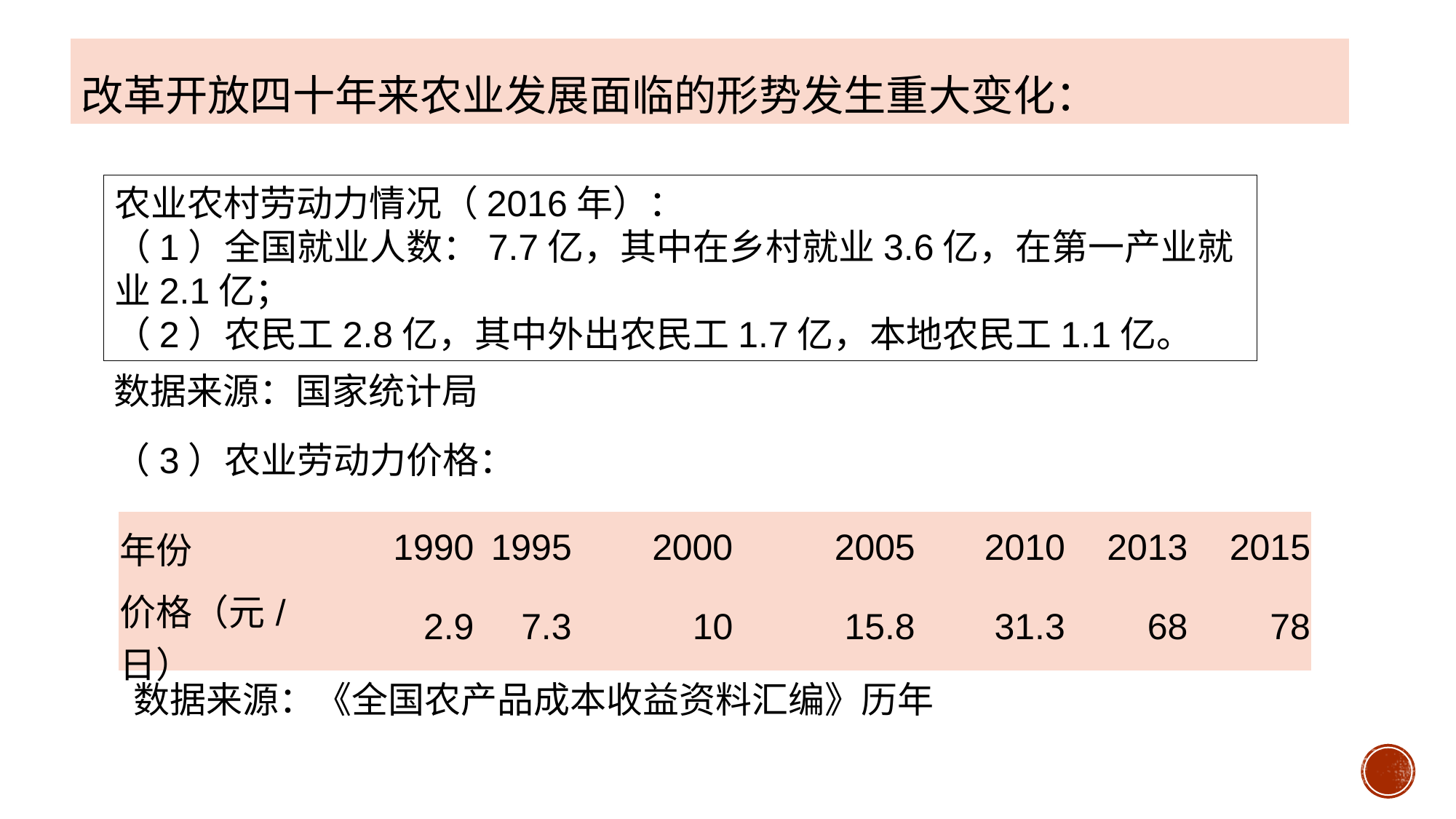

改革开放四十年来农业发展面临的形势发生重大变化：
农业农村劳动力情况（2016年）：
（1）全国就业人数：7.7亿，其中在乡村就业3.6亿，在第一产业就业2.1亿；
（2）农民工2.8亿，其中外出农民工1.7亿，本地农民工1.1亿。
数据来源：国家统计局
（3）农业劳动力价格：
| 年份 | 1990 | 1995 | 2000 | 2005 | 2010 | 2013 | 2015 |
| --- | --- | --- | --- | --- | --- | --- | --- |
| 价格（元/日） | 2.9 | 7.3 | 10 | 15.8 | 31.3 | 68 | 78 |
数据来源：《全国农产品成本收益资料汇编》历年